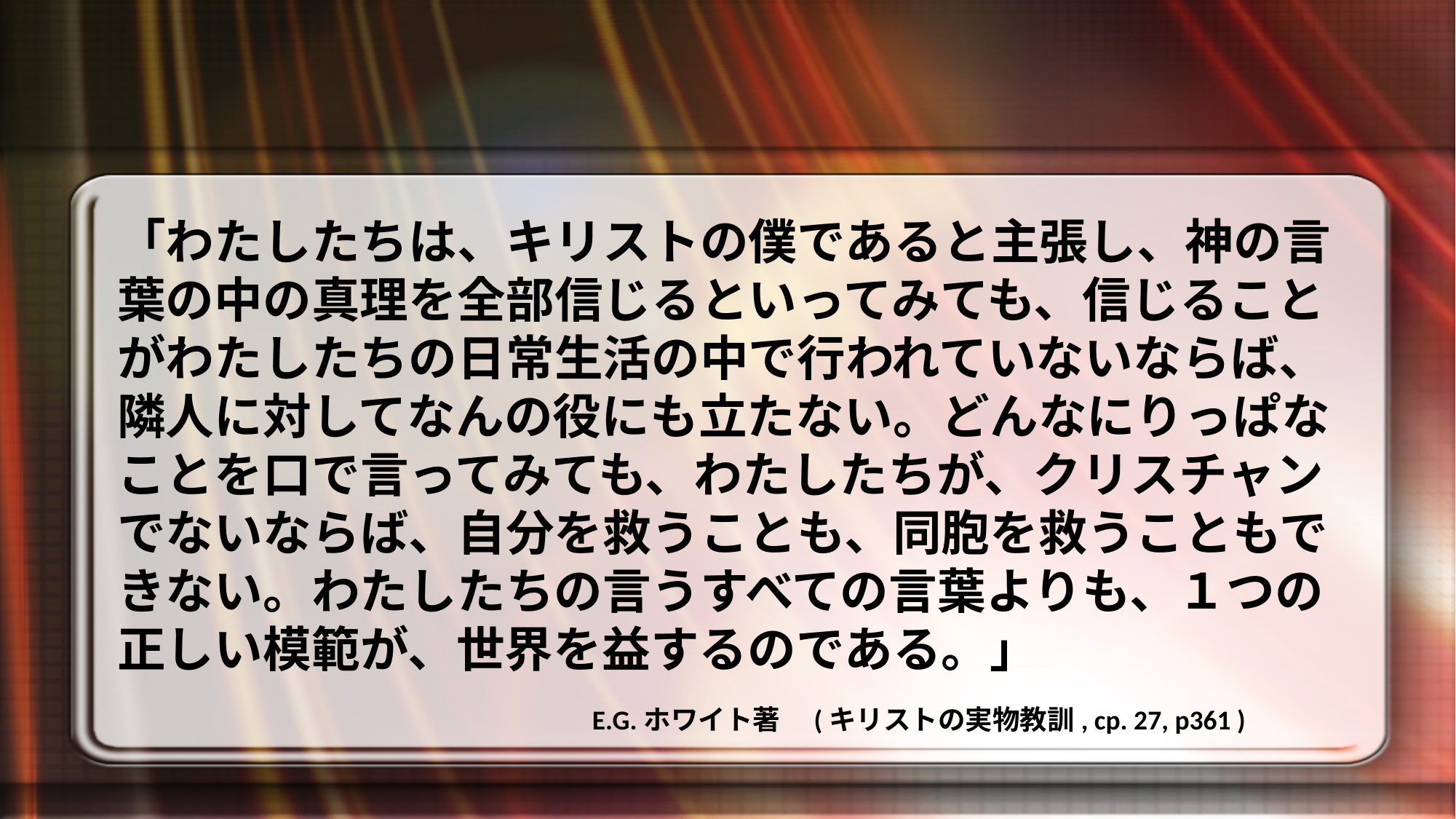

「わたしたちは、キリストの僕であると主張し、神の言葉の中の真理を全部信じるといってみても、信じることがわたしたちの日常生活の中で行われていないならば、隣人に対してなんの役にも立たない。どんなにりっぱなことを口で言ってみても、わたしたちが、クリスチャンでないならば、自分を救うことも、同胞を救うこともできない。わたしたちの言うすべての言葉よりも、１つの正しい模範が、世界を益するのである。」
E.G.ホワイト著　(キリストの実物教訓, cp. 27, p361 )